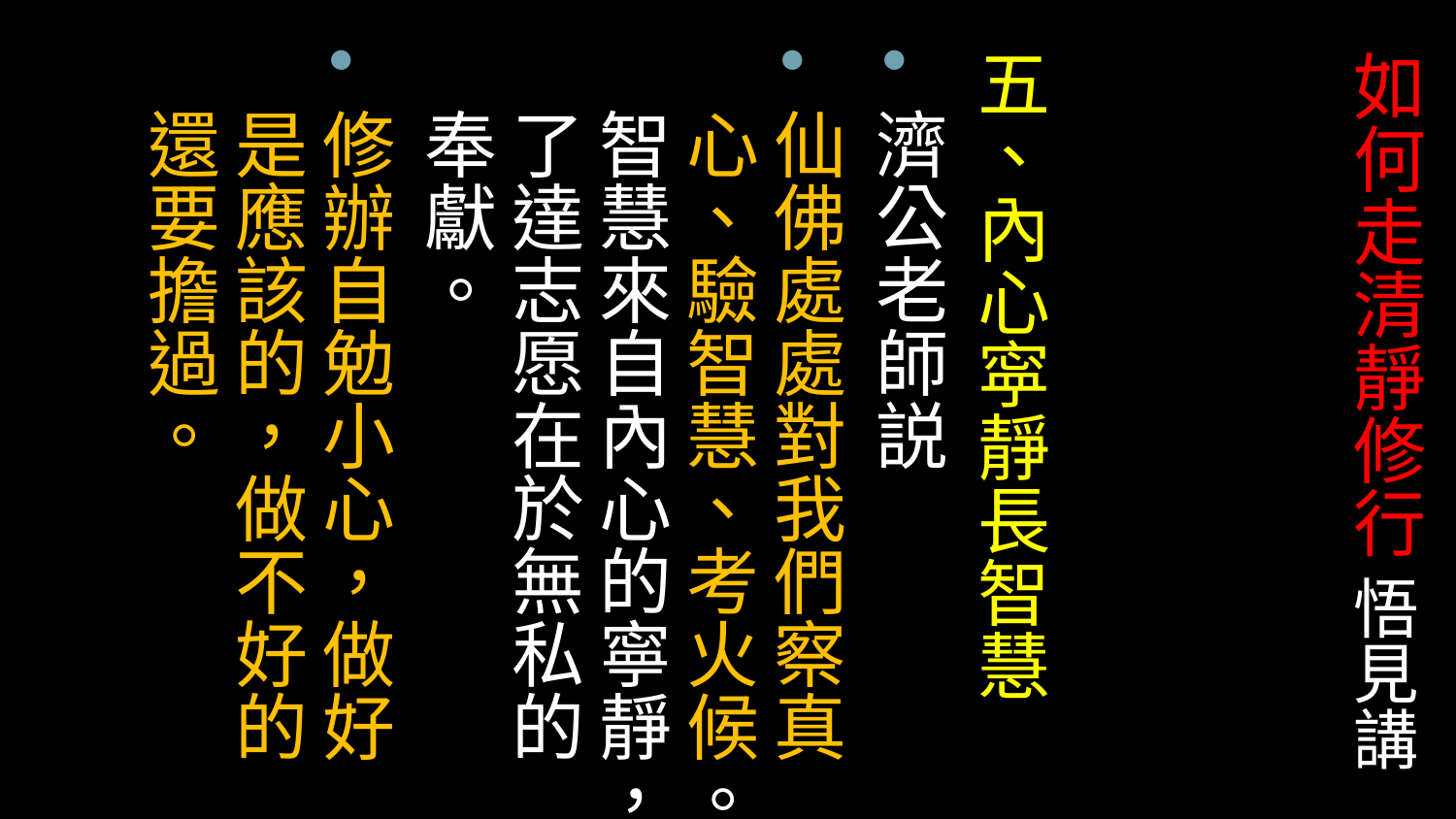

五、內心寜靜長智慧
濟公老師説
仙佛處處對我們察真心、驗智慧、考火候。智慧來自內心的寧靜，了達志愿在於無私的奉獻。
修辦自勉小心，做好是應該的，做不好的還要擔過。

# 如何走清靜修行 悟見講